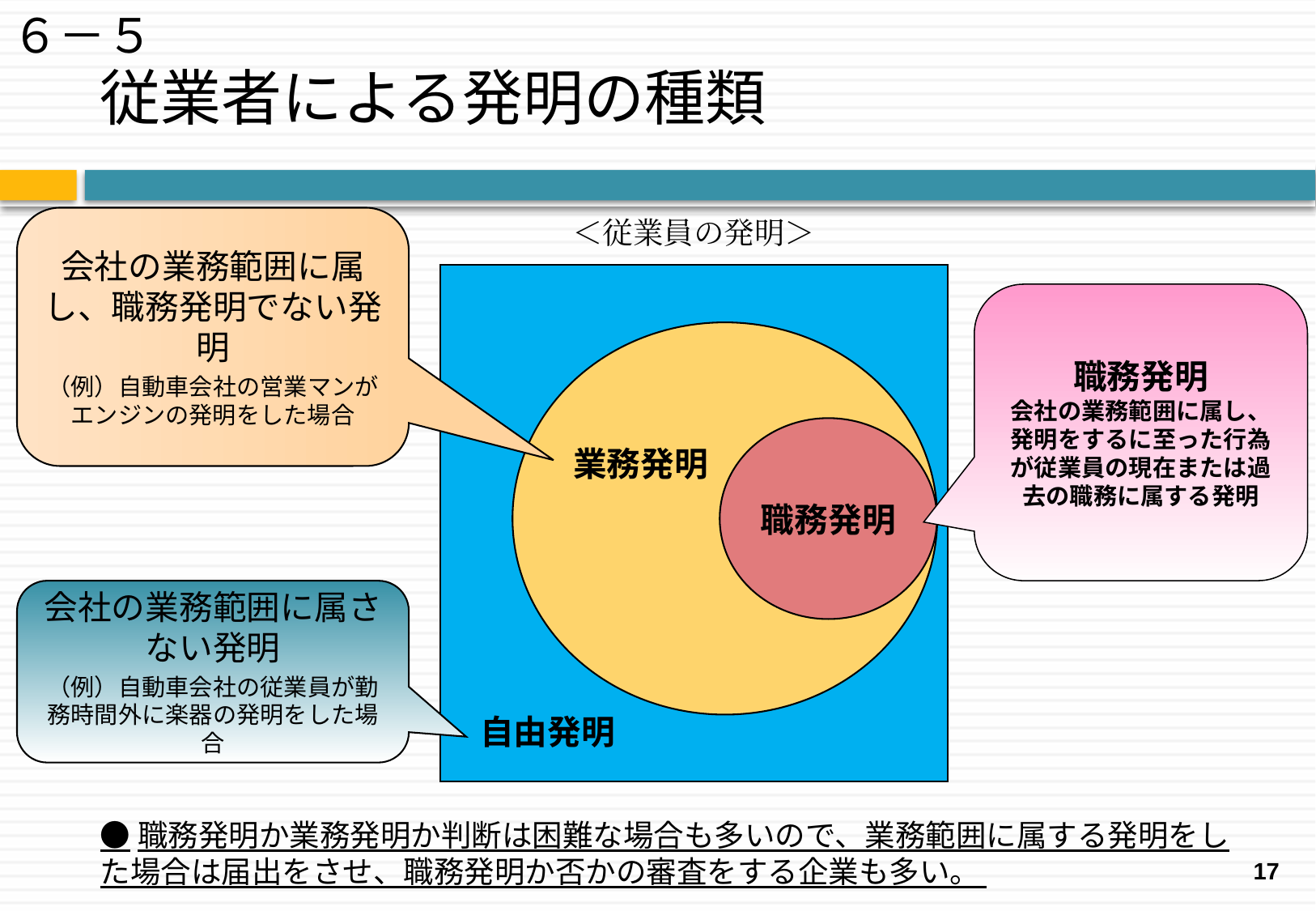

６－５
# 従業者による発明の種類
会社の業務範囲に属し、職務発明でない発明
（例）自動車会社の営業マンがエンジンの発明をした場合
＜従業員の発明＞

職務発明
会社の業務範囲に属し、
発明をするに至った行為が従業員の現在または過去の職務に属する発明

職務発明
業務発明

会社の業務範囲に属さない発明
（例）自動車会社の従業員が勤務時間外に楽器の発明をした場合
自由発明
●職務発明か業務発明か判断は困難な場合も多いので、業務範囲に属する発明をした場合は届出をさせ、職務発明か否かの審査をする企業も多い。
17